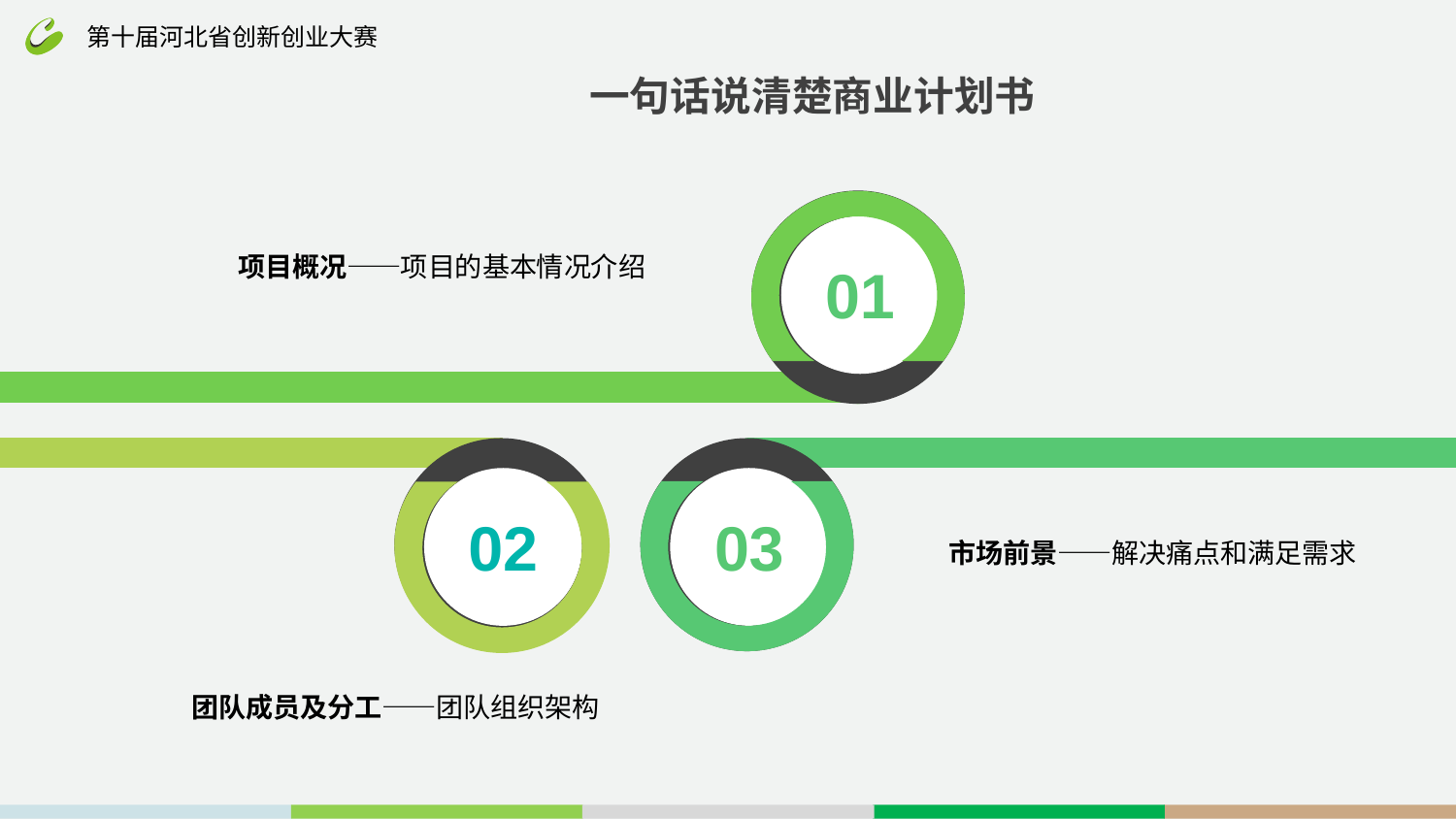

一句话说清楚商业计划书

01
项目概况——项目的基本情况介绍

03

02
市场前景——解决痛点和满足需求
团队成员及分工——团队组织架构